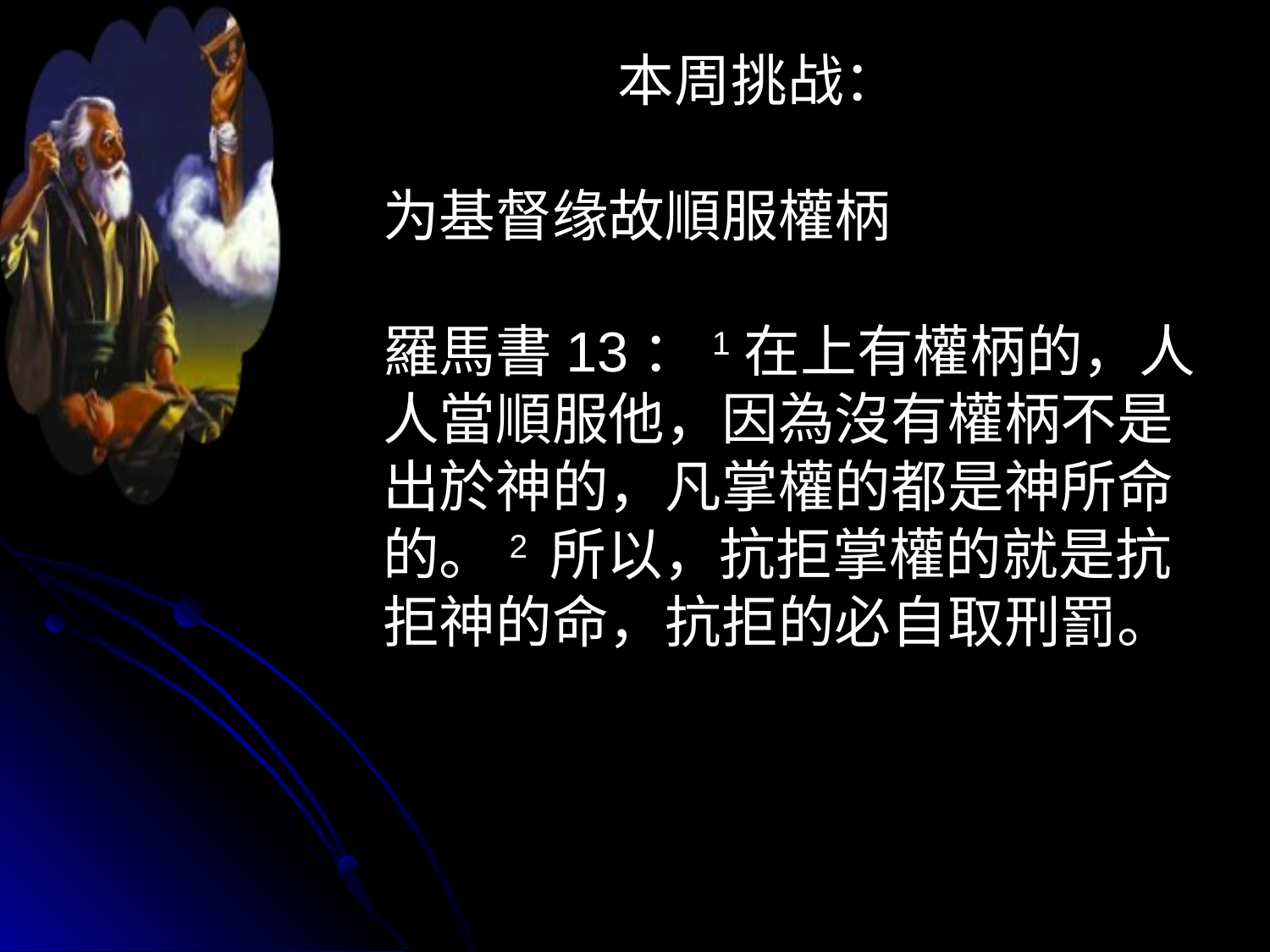

本周挑战：

为基督缘故順服權柄

羅馬書13：1在上有權柄的，人人當順服他，因為沒有權柄不是出於神的，凡掌權的都是神所命的。2 所以，抗拒掌權的就是抗拒神的命，抗拒的必自取刑罰。